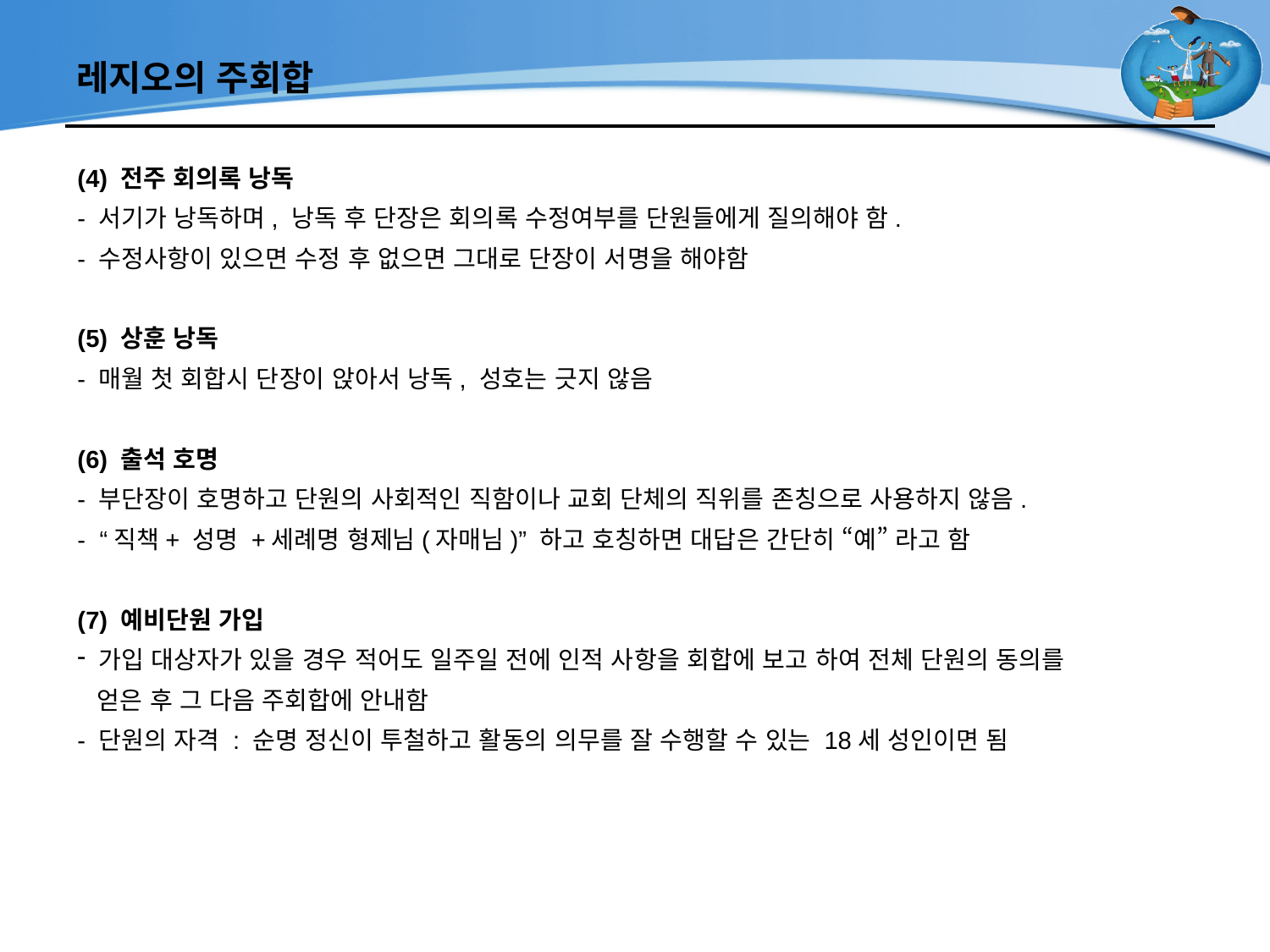

# 레지오의 주회합
(4) 전주 회의록 낭독
- 서기가 낭독하며, 낭독 후 단장은 회의록 수정여부를 단원들에게 질의해야 함.
- 수정사항이 있으면 수정 후 없으면 그대로 단장이 서명을 해야함

(5) 상훈 낭독
- 매월 첫 회합시 단장이 앉아서 낭독, 성호는 긋지 않음

(6) 출석 호명
- 부단장이 호명하고 단원의 사회적인 직함이나 교회 단체의 직위를 존칭으로 사용하지 않음.
-  “직책+ 성명 +세례명 형제님(자매님)” 하고 호칭하면 대답은 간단히 “예” 라고 함

(7) 예비단원 가입
 가입 대상자가 있을 경우 적어도 일주일 전에 인적 사항을 회합에 보고 하여 전체 단원의 동의를
  얻은 후 그 다음 주회합에 안내함
- 단원의 자격 : 순명 정신이 투철하고 활동의 의무를 잘 수행할 수 있는 18세 성인이면 됨